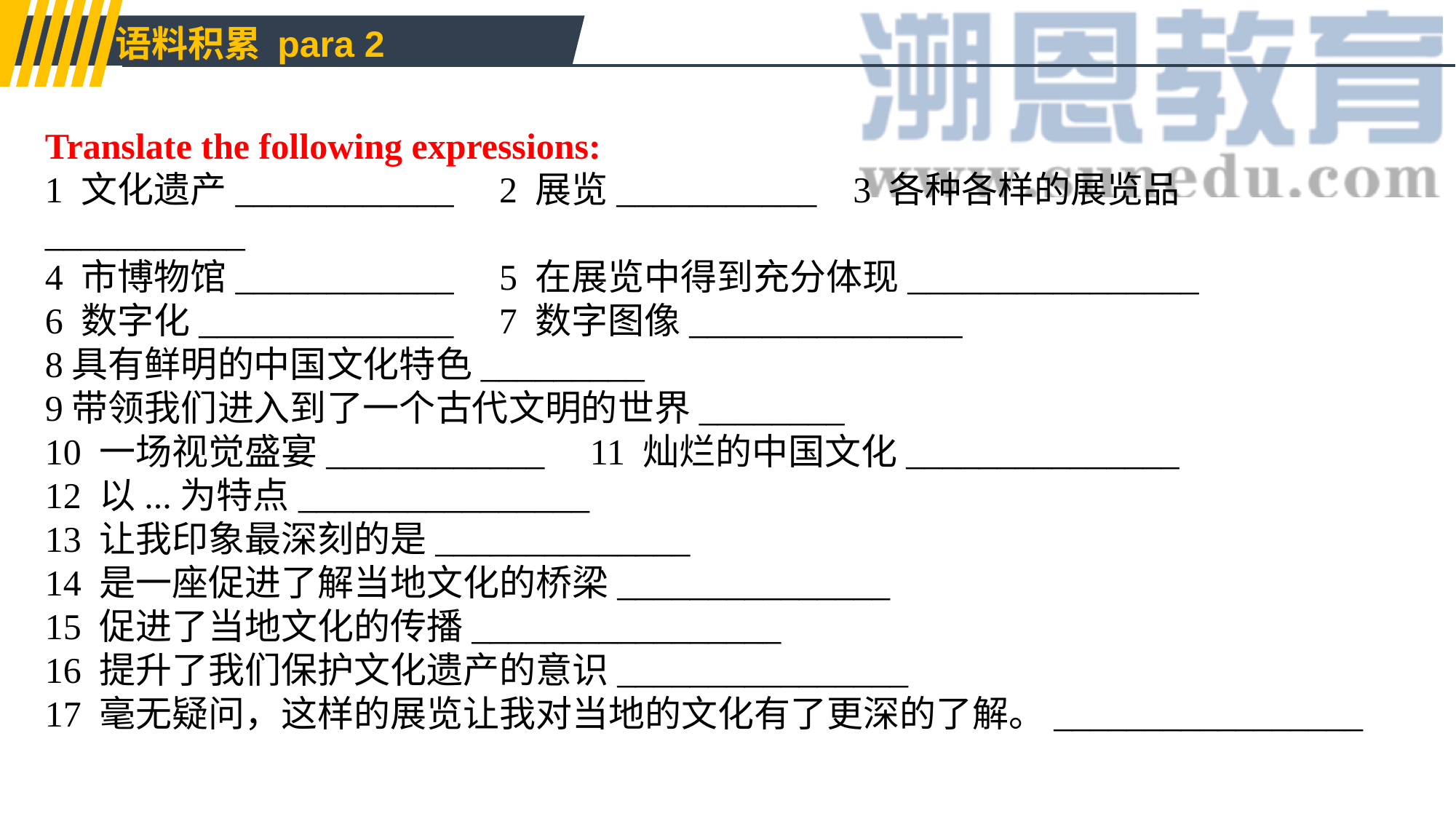

语料积累 para 2
Translate the following expressions:
1 文化遗产____________     2 展览___________    3 各种各样的展览品___________
4 市博物馆____________     5 在展览中得到充分体现________________
6 数字化______________     7 数字图像_______________
8具有鲜明的中国文化特色_________
9带领我们进入到了一个古代文明的世界________
10 一场视觉盛宴____________     11 灿烂的中国文化_______________
12 以...为特点________________
13 让我印象最深刻的是______________
14 是一座促进了解当地文化的桥梁_______________
15 促进了当地文化的传播_________________
16 提升了我们保护文化遗产的意识________________
17 毫无疑问，这样的展览让我对当地的文化有了更深的了解。_________________